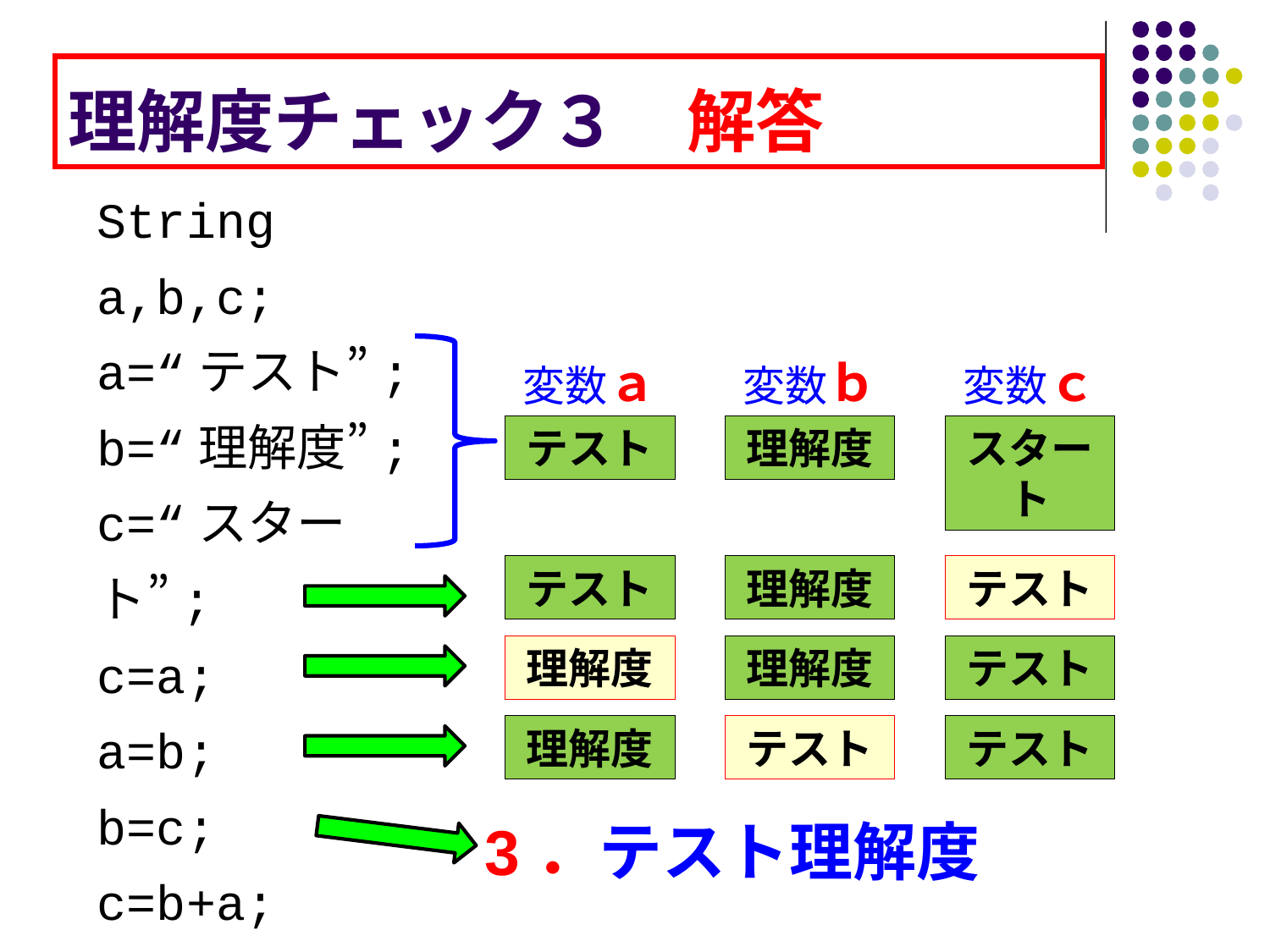

# 理解度チェック３　解答
String a,b,c;
a=“テスト”;
b=“理解度”;
c=“スタート”;
c=a;
a=b;
b=c;
c=b+a;

変数ａ
変数ｂ
変数ｃ
テスト
理解度
スタート
テスト
理解度
テスト

理解度
理解度
テスト

理解度
テスト
テスト

3．テスト理解度